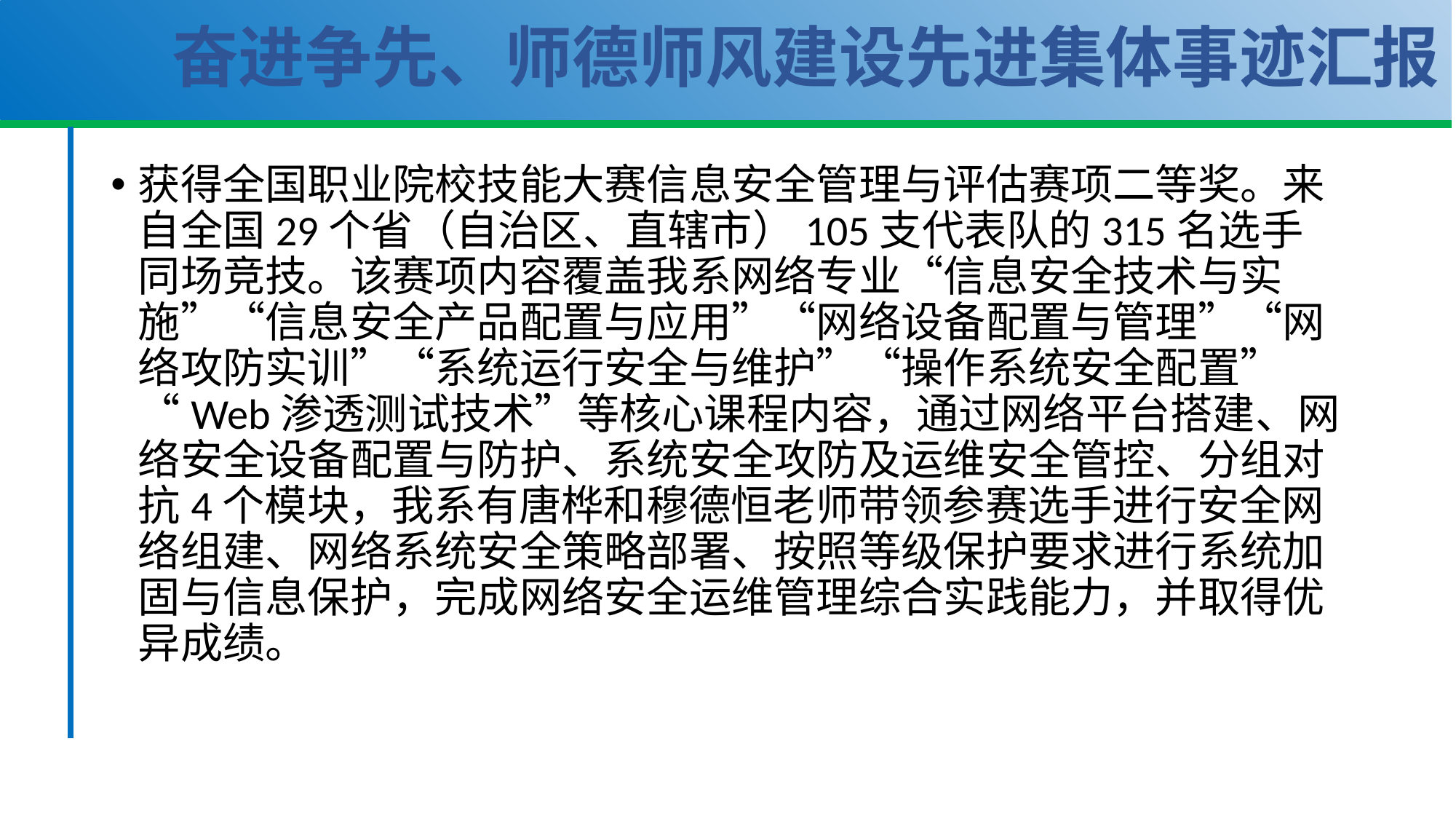

# 奋进争先、师德师风建设先进集体事迹汇报
获得全国职业院校技能大赛信息安全管理与评估赛项二等奖。来自全国29个省（自治区、直辖市）105支代表队的315名选手同场竞技。该赛项内容覆盖我系网络专业“信息安全技术与实施”“信息安全产品配置与应用”“网络设备配置与管理”“网络攻防实训”“系统运行安全与维护”“操作系统安全配置”“Web渗透测试技术”等核心课程内容，通过网络平台搭建、网络安全设备配置与防护、系统安全攻防及运维安全管控、分组对抗4个模块，我系有唐桦和穆德恒老师带领参赛选手进行安全网络组建、网络系统安全策略部署、按照等级保护要求进行系统加固与信息保护，完成网络安全运维管理综合实践能力，并取得优异成绩。